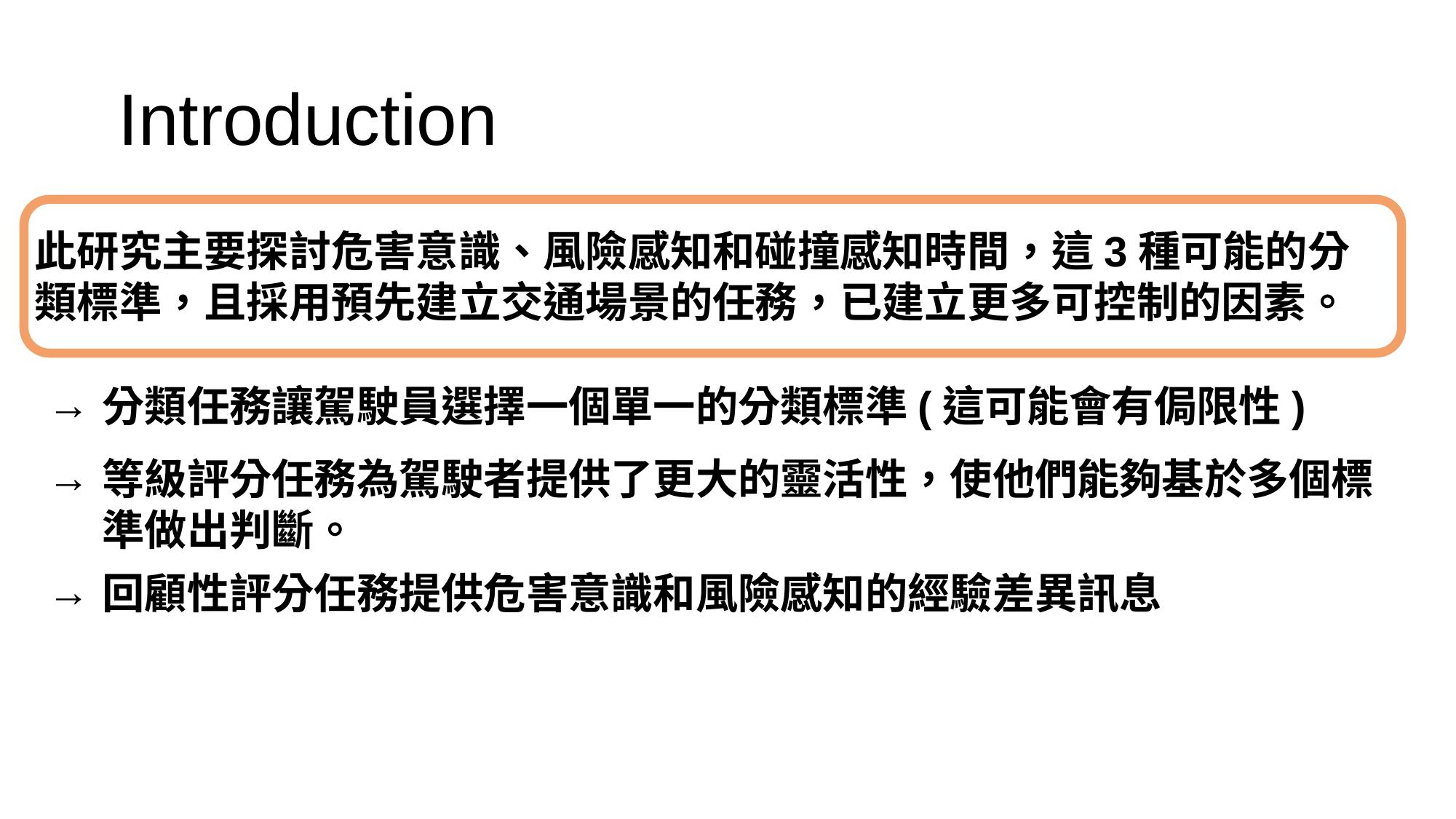

Introduction

此研究主要探討危害意識、風險感知和碰撞感知時間，這3種可能的分類標準，且採用預先建立交通場景的任務，已建立更多可控制的因素。
分類任務讓駕駛員選擇一個單一的分類標準(這可能會有侷限性)
等級評分任務為駕駛者提供了更大的靈活性，使他們能夠基於多個標準做出判斷。
回顧性評分任務提供危害意識和風險感知的經驗差異訊息
可以直接識別危險
環境預測的危害  Environment Prediction (EP) hazards